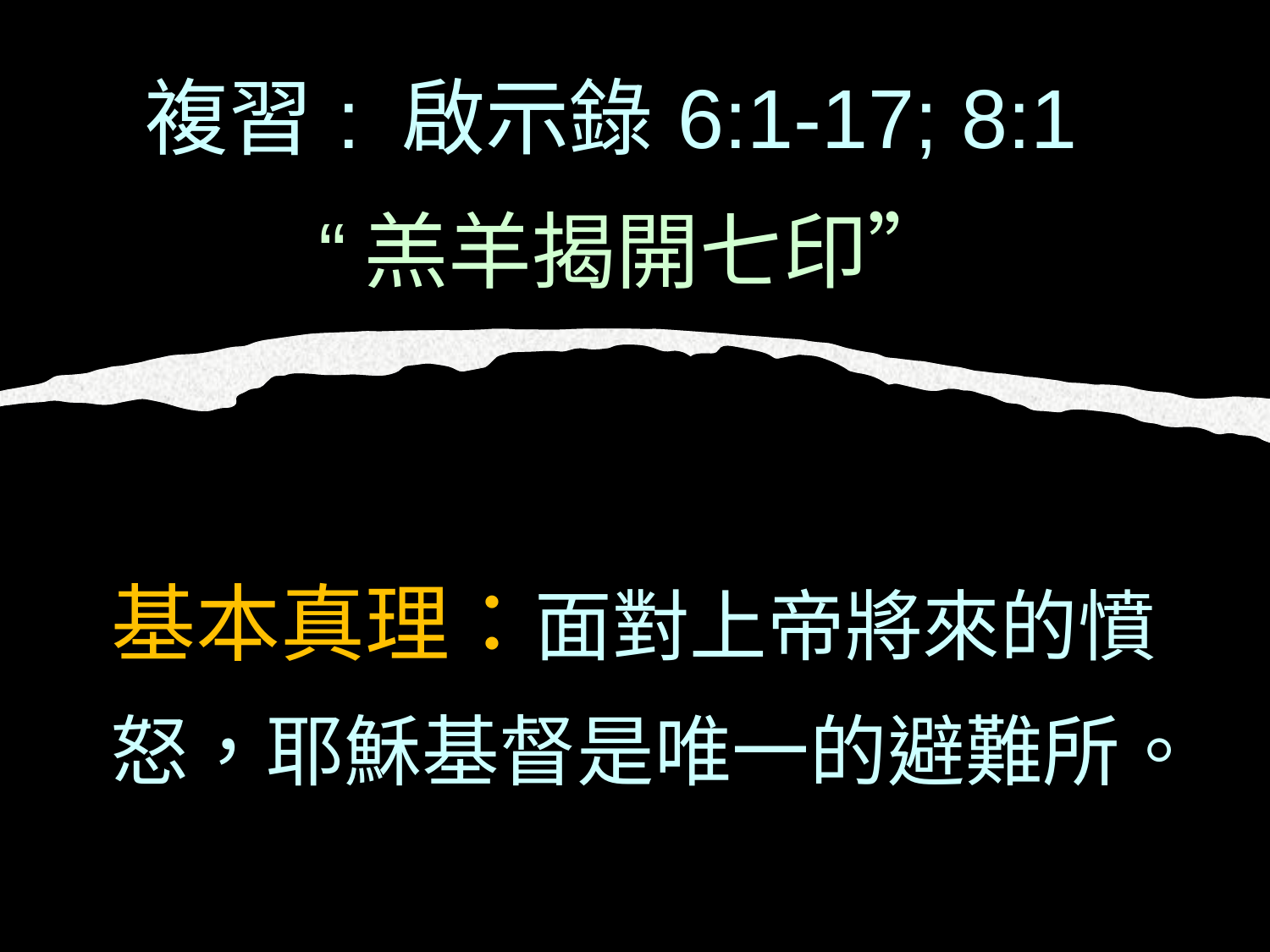

# 複習: 啟示錄6:1-17; 8:1 “羔羊揭開七印”

基本真理：面對上帝將來的憤怒，耶穌基督是唯一的避難所。